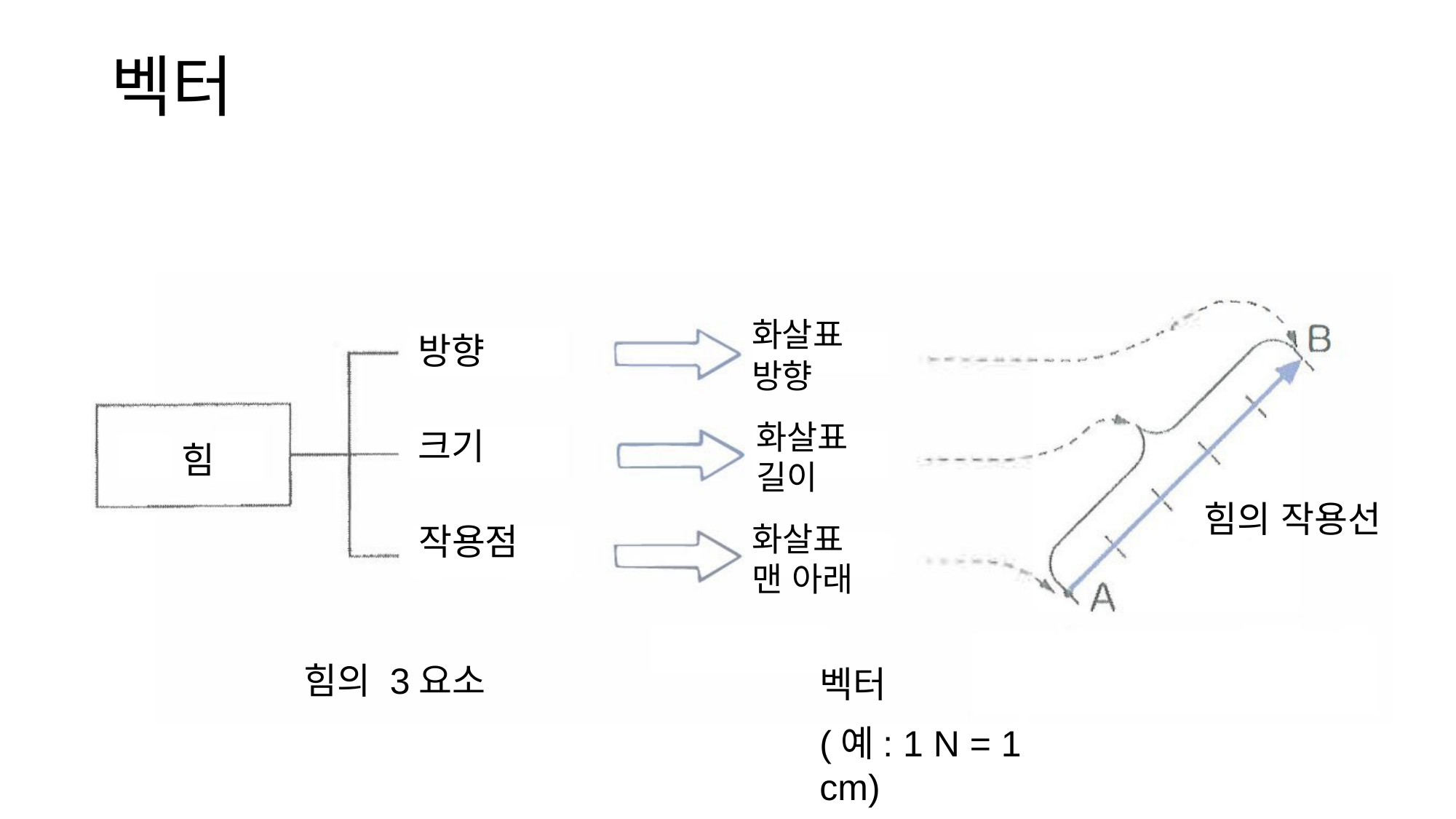

벡터

화살표
방향
화살표
길이
화살표
맨 아래
방향
크기
힘
힘의 작용선
작용점
벡터
(예: 1 N = 1 cm)
힘의 3요소